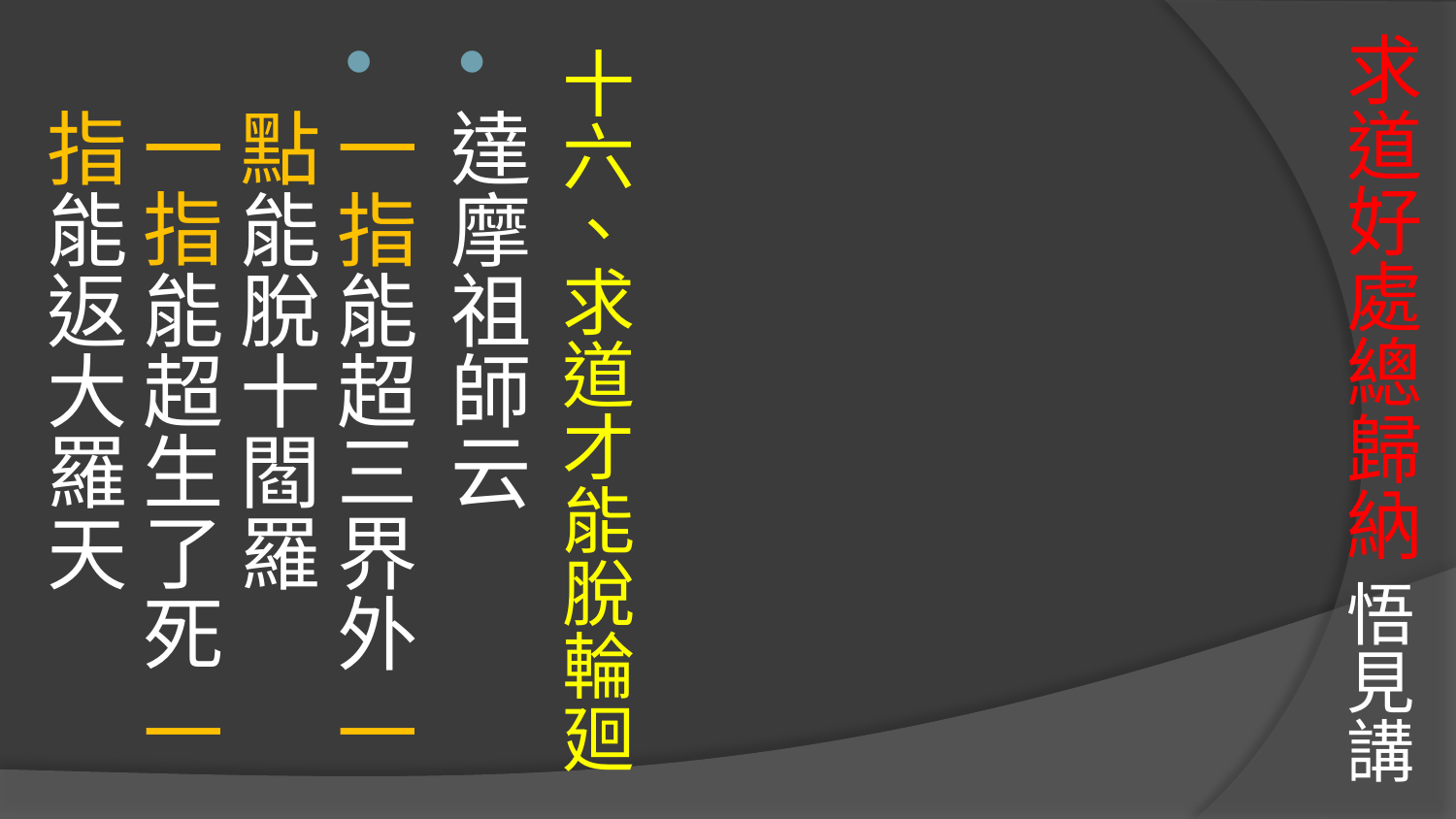

# 求道好處總歸納 悟見講
十六、求道才能脫輪廻
達摩祖師云
一指能超三界外 一點能脫十閻羅
一指能超生了死 一指能返大羅天